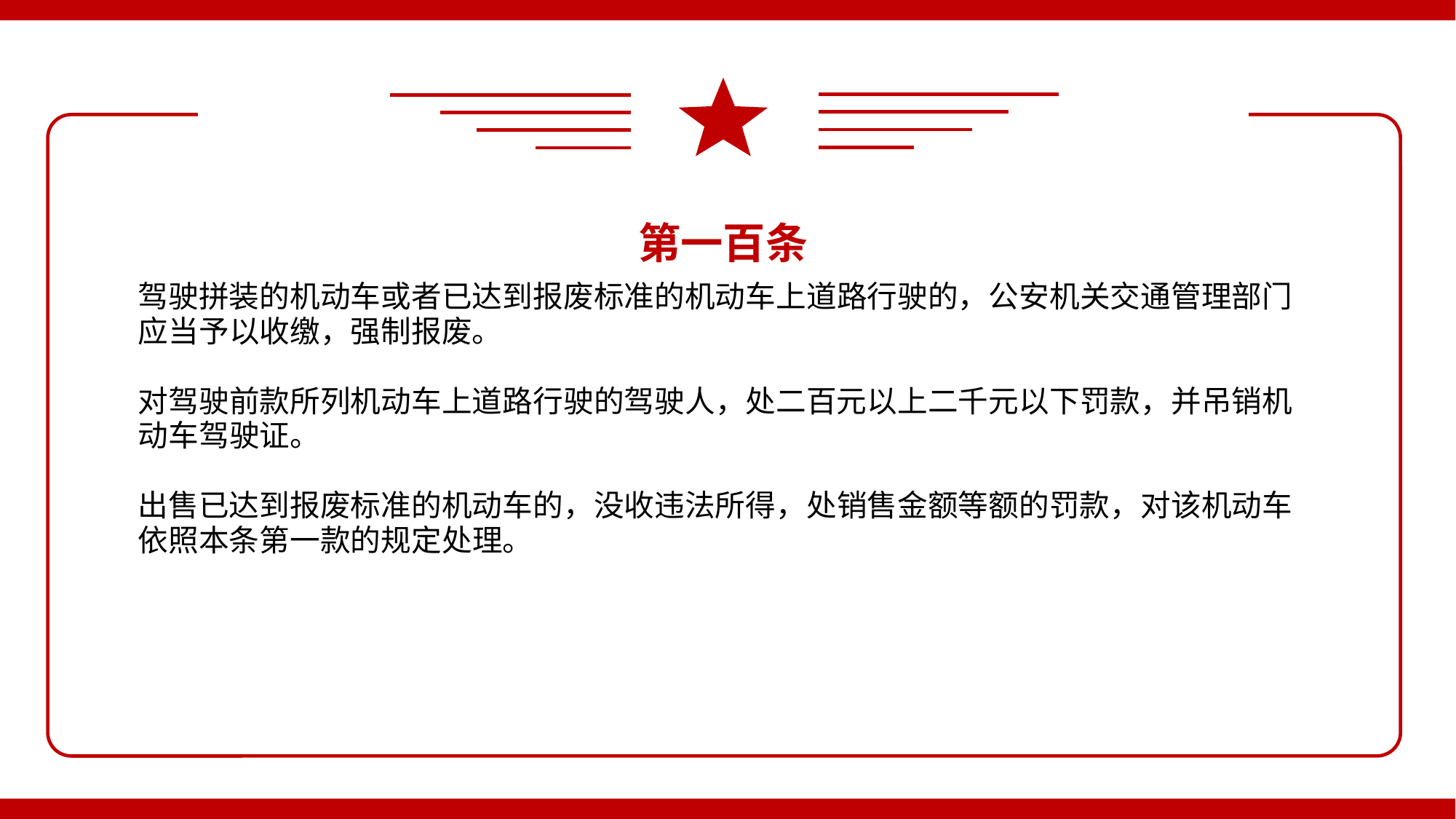

第一百条
驾驶拼装的机动车或者已达到报废标准的机动车上道路行驶的，公安机关交通管理部门应当予以收缴，强制报废。

对驾驶前款所列机动车上道路行驶的驾驶人，处二百元以上二千元以下罚款，并吊销机动车驾驶证。

出售已达到报废标准的机动车的，没收违法所得，处销售金额等额的罚款，对该机动车依照本条第一款的规定处理。